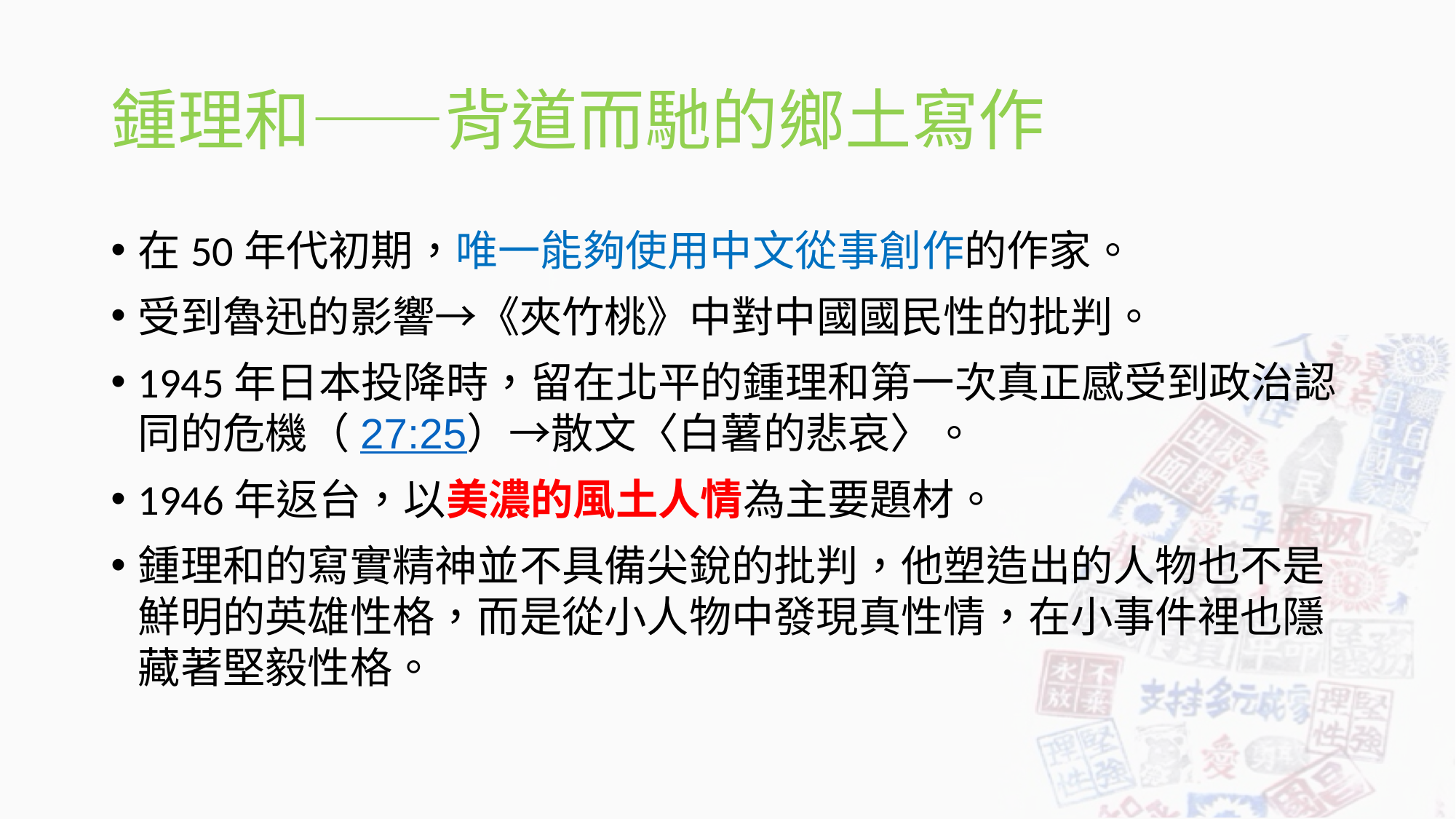

# 鍾理和——背道而馳的鄉土寫作
在50年代初期，唯一能夠使用中文從事創作的作家。
受到魯迅的影響→《夾竹桃》中對中國國民性的批判。
1945年日本投降時，留在北平的鍾理和第一次真正感受到政治認同的危機（27:25）→散文〈白薯的悲哀〉。
1946年返台，以美濃的風土人情為主要題材。
鍾理和的寫實精神並不具備尖銳的批判，他塑造出的人物也不是鮮明的英雄性格，而是從小人物中發現真性情，在小事件裡也隱藏著堅毅性格。